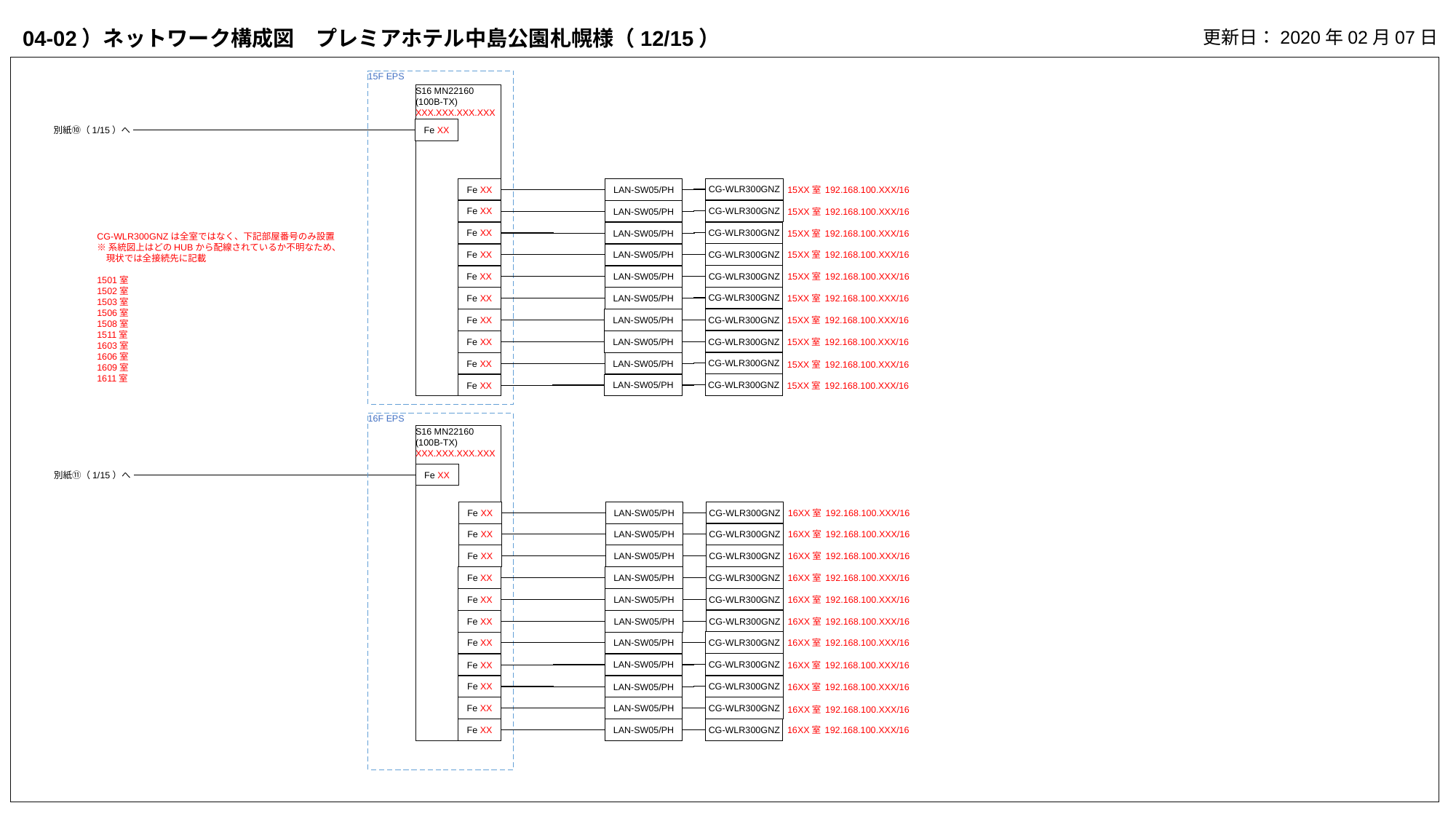

更新日：2020年02月07日
04-02）ネットワーク構成図　プレミアホテル中島公園札幌様（12/15）

15F EPS
S16 MN22160
(100B-TX)
XXX.XXX.XXX.XXX

Fe XX
別紙⑩（1/15）へ
CG-WLR300GNZ
Fe XX
LAN-SW05/PH
15XX室 192.168.100.XXX/16
CG-WLR300GNZ
Fe XX
LAN-SW05/PH
15XX室 192.168.100.XXX/16
CG-WLR300GNZ
Fe XX
LAN-SW05/PH
15XX室 192.168.100.XXX/16
CG-WLR300GNZは全室ではなく、下記部屋番号のみ設置
※系統図上はどのHUBから配線されているか不明なため、
　現状では全接続先に記載

1501室
1502室
1503室
1506室
1508室
1511室
1603室
1606室
1609室
1611室

CG-WLR300GNZ
Fe XX
LAN-SW05/PH
15XX室 192.168.100.XXX/16
CG-WLR300GNZ
Fe XX
LAN-SW05/PH
15XX室 192.168.100.XXX/16
CG-WLR300GNZ
LAN-SW05/PH
Fe XX
15XX室 192.168.100.XXX/16
CG-WLR300GNZ
LAN-SW05/PH
15XX室 192.168.100.XXX/16
Fe XX
CG-WLR300GNZ
Fe XX
LAN-SW05/PH
15XX室 192.168.100.XXX/16
CG-WLR300GNZ
LAN-SW05/PH
Fe XX
15XX室 192.168.100.XXX/16
CG-WLR300GNZ
LAN-SW05/PH
15XX室 192.168.100.XXX/16
Fe XX
16F EPS
S16 MN22160
(100B-TX)
XXX.XXX.XXX.XXX

Fe XX
別紙⑪（1/15）へ
CG-WLR300GNZ
Fe XX
LAN-SW05/PH
16XX室 192.168.100.XXX/16
CG-WLR300GNZ
Fe XX
LAN-SW05/PH
16XX室 192.168.100.XXX/16
CG-WLR300GNZ
Fe XX
LAN-SW05/PH
16XX室 192.168.100.XXX/16
CG-WLR300GNZ
Fe XX
LAN-SW05/PH
16XX室 192.168.100.XXX/16
CG-WLR300GNZ
Fe XX
LAN-SW05/PH
16XX室 192.168.100.XXX/16
CG-WLR300GNZ
Fe XX
LAN-SW05/PH
16XX室 192.168.100.XXX/16
CG-WLR300GNZ
LAN-SW05/PH
Fe XX
16XX室 192.168.100.XXX/16
CG-WLR300GNZ
LAN-SW05/PH
16XX室 192.168.100.XXX/16
Fe XX
CG-WLR300GNZ
Fe XX
LAN-SW05/PH
16XX室 192.168.100.XXX/16
CG-WLR300GNZ
LAN-SW05/PH
Fe XX
16XX室 192.168.100.XXX/16
CG-WLR300GNZ
LAN-SW05/PH
16XX室 192.168.100.XXX/16
Fe XX